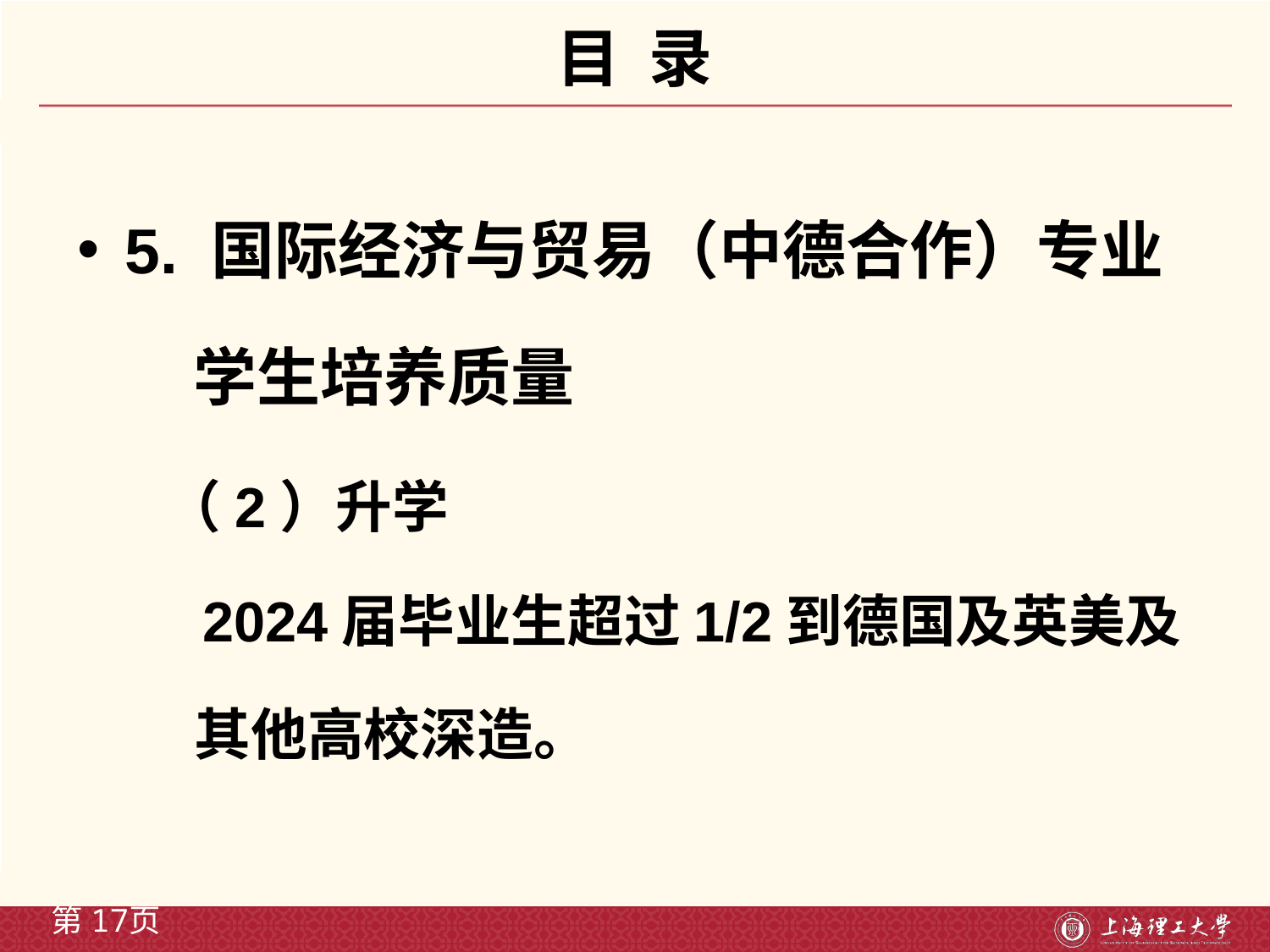

# 目  录
5. 国际经济与贸易（中德合作）专业
       学生培养质量
     （2）升学
        2024届毕业生超过1/2到德国及英美及
        其他高校深造。
第17页